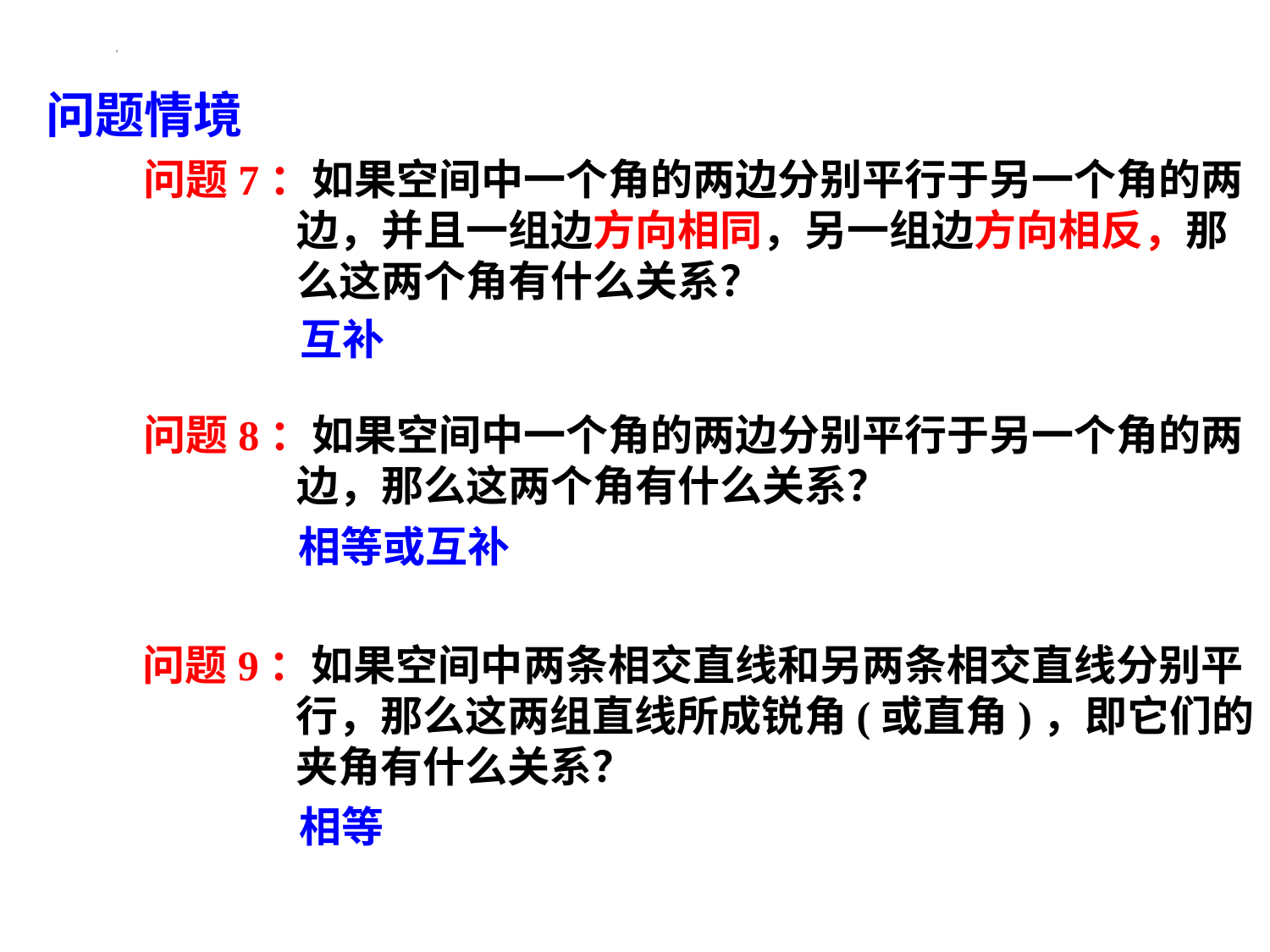

问题情境
问题7：如果空间中一个角的两边分别平行于另一个角的两
               边，并且一组边方向相同，另一组边方向相反，那
               么这两个角有什么关系？
互补
问题8：如果空间中一个角的两边分别平行于另一个角的两
               边，那么这两个角有什么关系？
相等或互补
问题9：如果空间中两条相交直线和另两条相交直线分别平
               行，那么这两组直线所成锐角(或直角)，即它们的
               夹角有什么关系？
相等